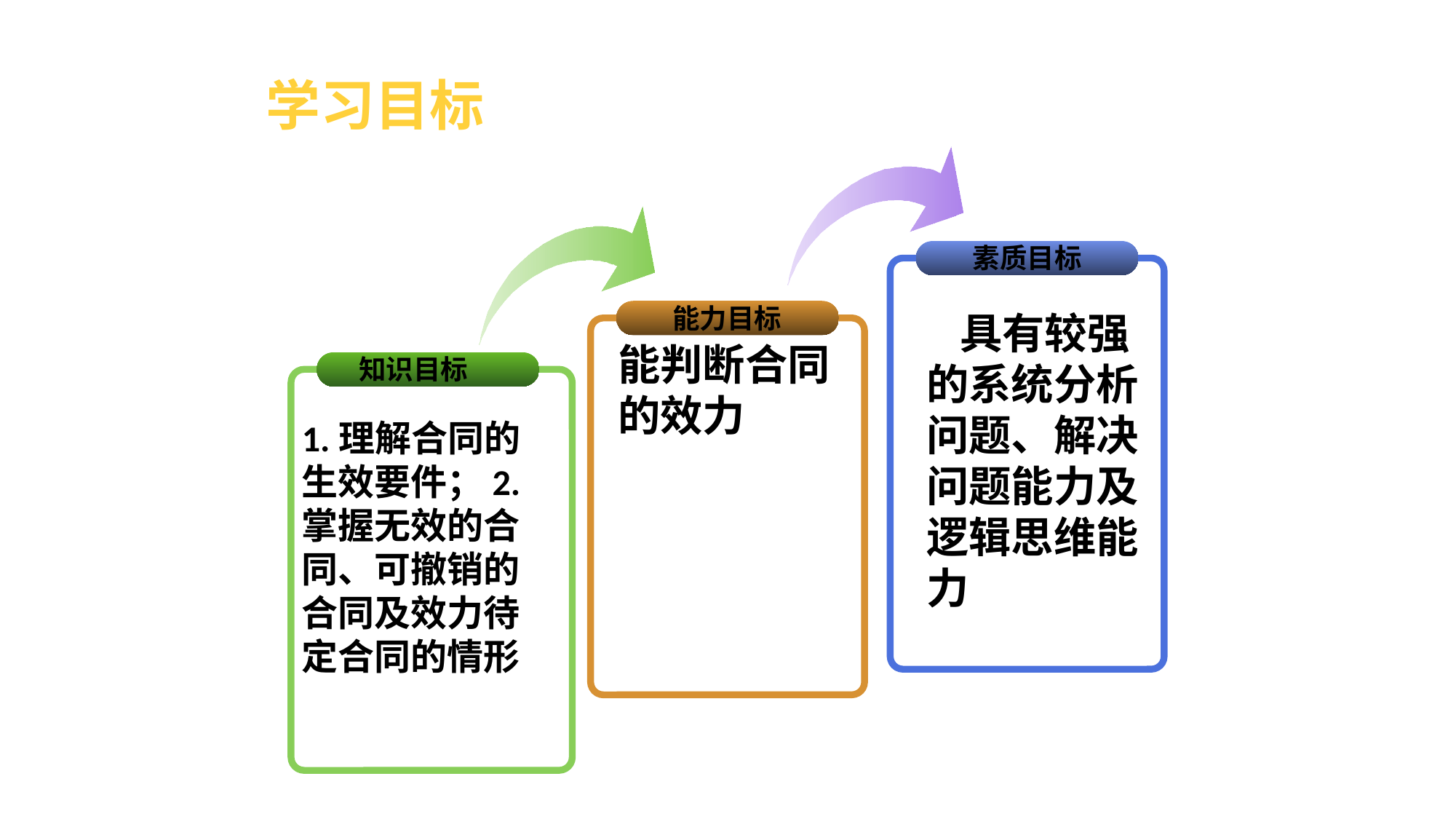

# 学习目标

素质目标

能力目标

   具有较强的系统分析问题、解决问题能力及逻辑思维能力

能判断合同的效力
知识目标

1.理解合同的生效要件；2.掌握无效的合同、可撤销的合同及效力待定合同的情形